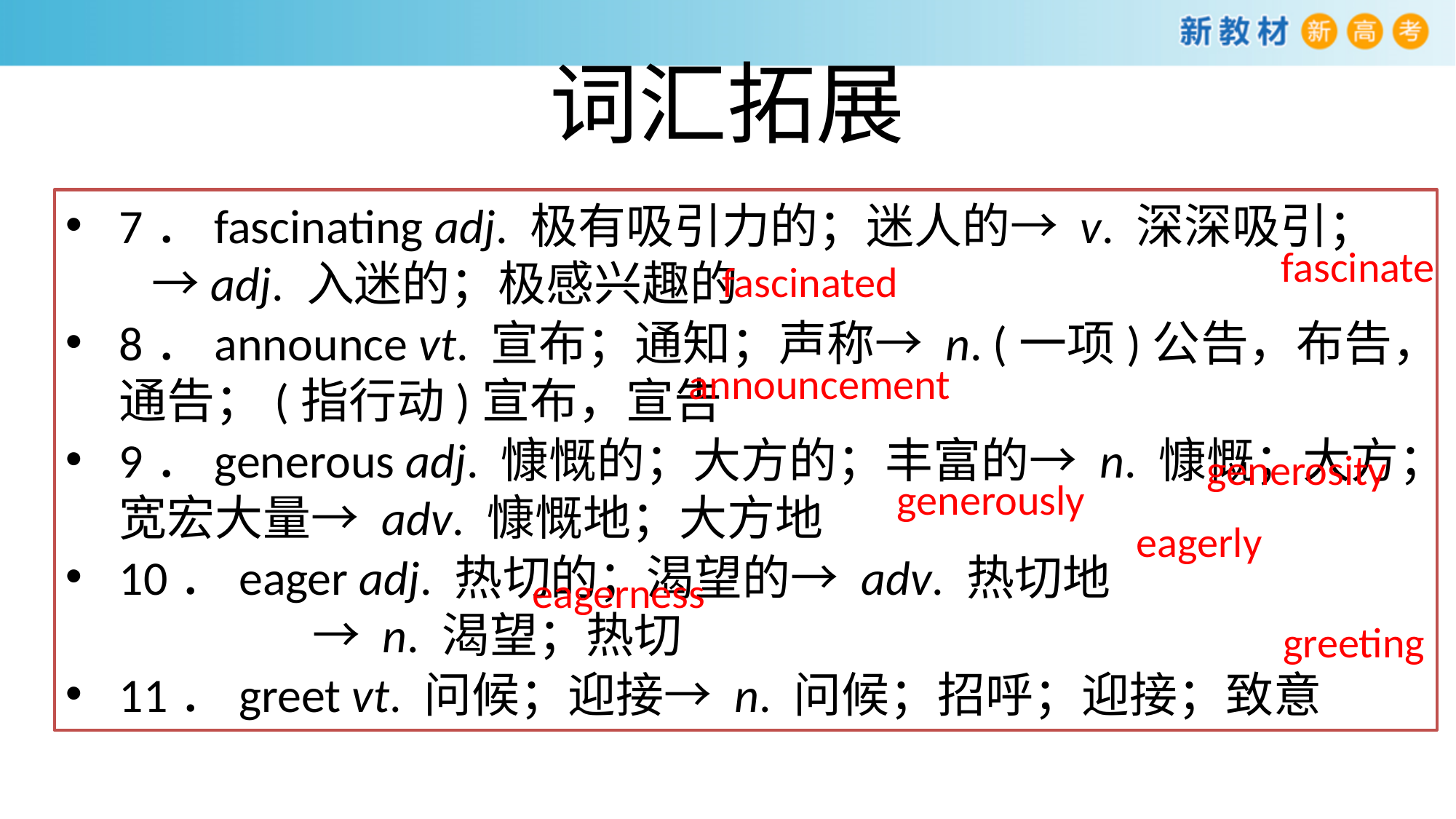

# 词汇拓展
7．fascinating adj. 极有吸引力的；迷人的→ v. 深深吸引；        →adj. 入迷的；极感兴趣的
8．announce vt. 宣布；通知；声称→ n. (一项)公告，布告，通告；(指行动)宣布，宣告
9．generous adj. 慷慨的；大方的；丰富的→ n. 慷慨；大方；宽宏大量→ adv. 慷慨地；大方地
10．eager adj. 热切的；渴望的→ adv. 热切地                                                → n. 渴望；热切
11．greet vt. 问候；迎接→ n. 问候；招呼；迎接；致意
fascinate
fascinated
announcement
generosity
generously
eagerly
eagerness
greeting